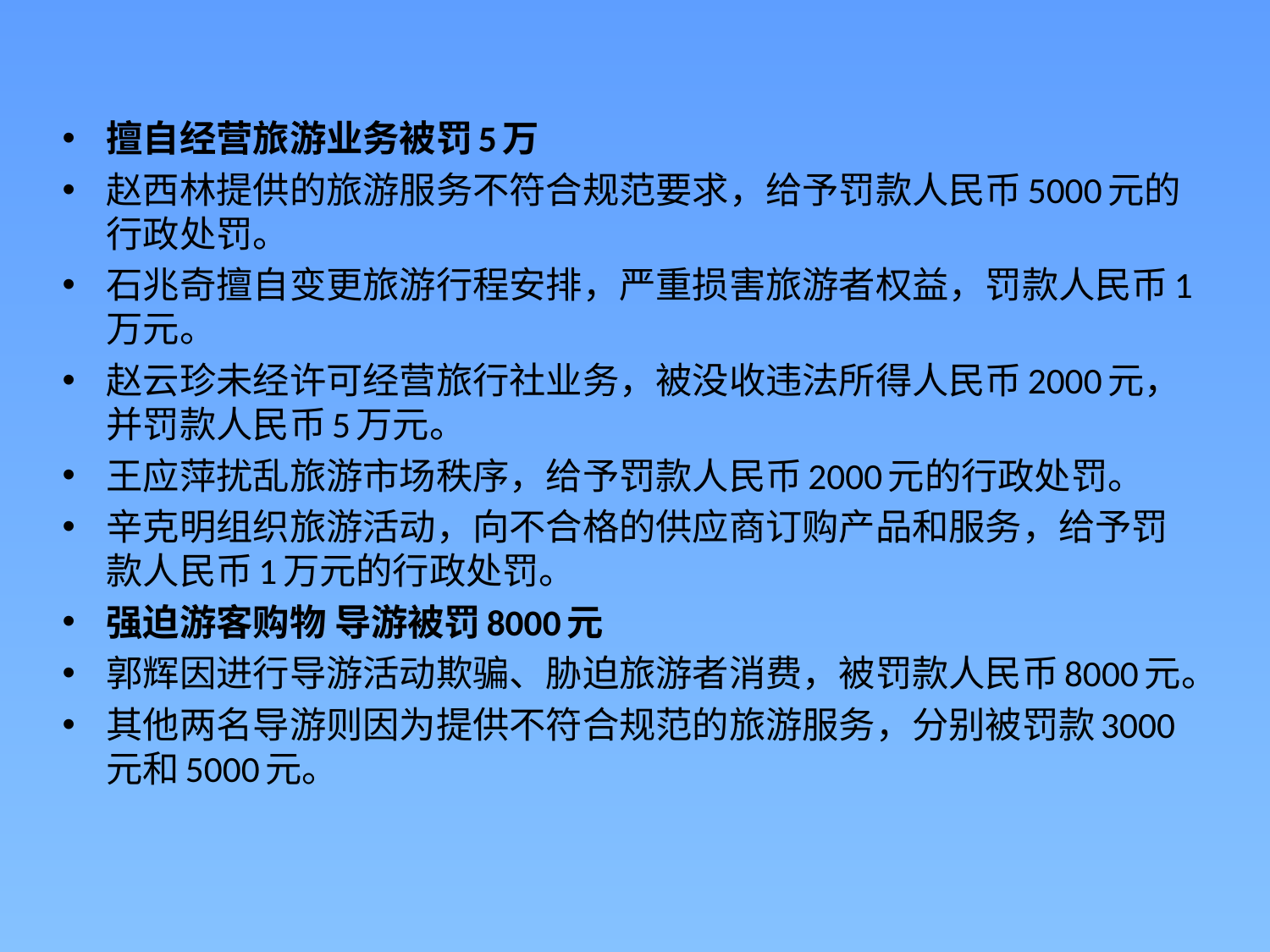

擅自经营旅游业务被罚5万
赵西林提供的旅游服务不符合规范要求，给予罚款人民币5000元的行政处罚。
石兆奇擅自变更旅游行程安排，严重损害旅游者权益，罚款人民币1万元。
赵云珍未经许可经营旅行社业务，被没收违法所得人民币2000元，并罚款人民币5万元。
王应萍扰乱旅游市场秩序，给予罚款人民币2000元的行政处罚。
辛克明组织旅游活动，向不合格的供应商订购产品和服务，给予罚款人民币1万元的行政处罚。
强迫游客购物 导游被罚8000元
郭辉因进行导游活动欺骗、胁迫旅游者消费，被罚款人民币8000元。
其他两名导游则因为提供不符合规范的旅游服务，分别被罚款3000元和5000元。